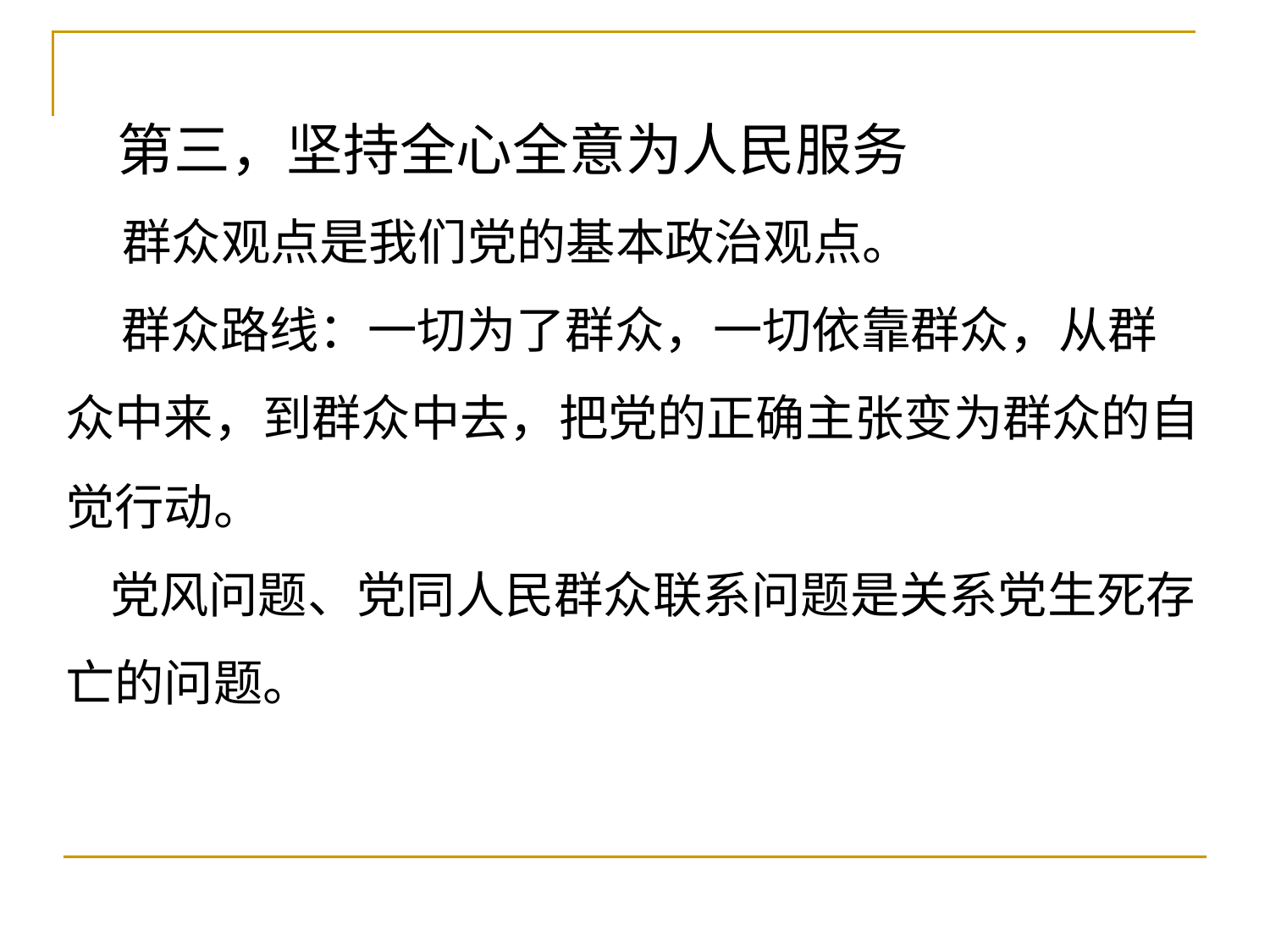

第三，坚持全心全意为人民服务
    群众观点是我们党的基本政治观点。
    群众路线：一切为了群众，一切依靠群众，从群众中来，到群众中去，把党的正确主张变为群众的自觉行动。
   党风问题、党同人民群众联系问题是关系党生死存亡的问题。